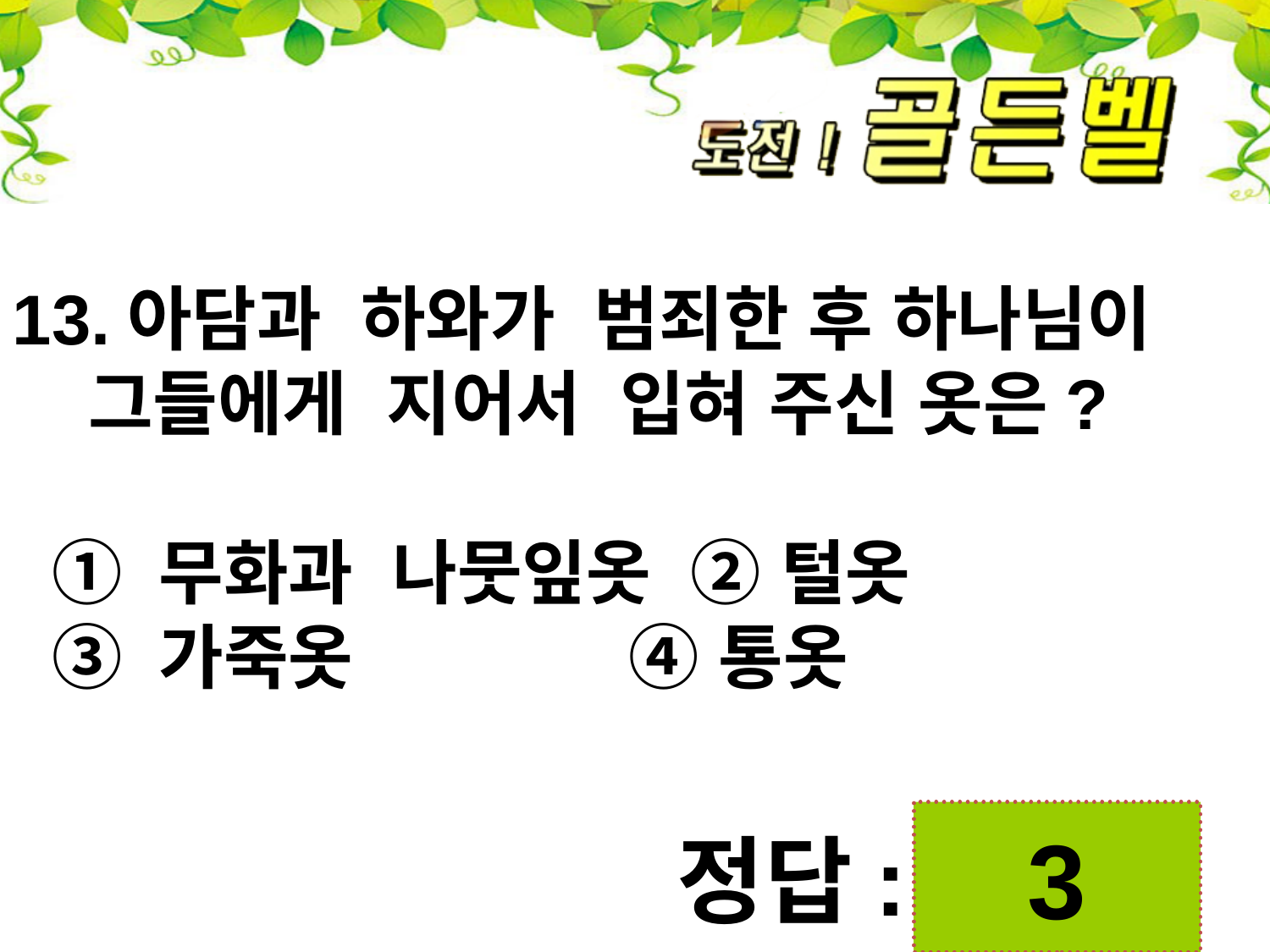

13.아담과  하와가  범죄한 후 하나님이
   그들에게  지어서  입혀 주신 옷은?

  ① 무화과  나뭇잎옷  ② 털옷
  ③ 가죽옷              ④ 통옷

3
정답: